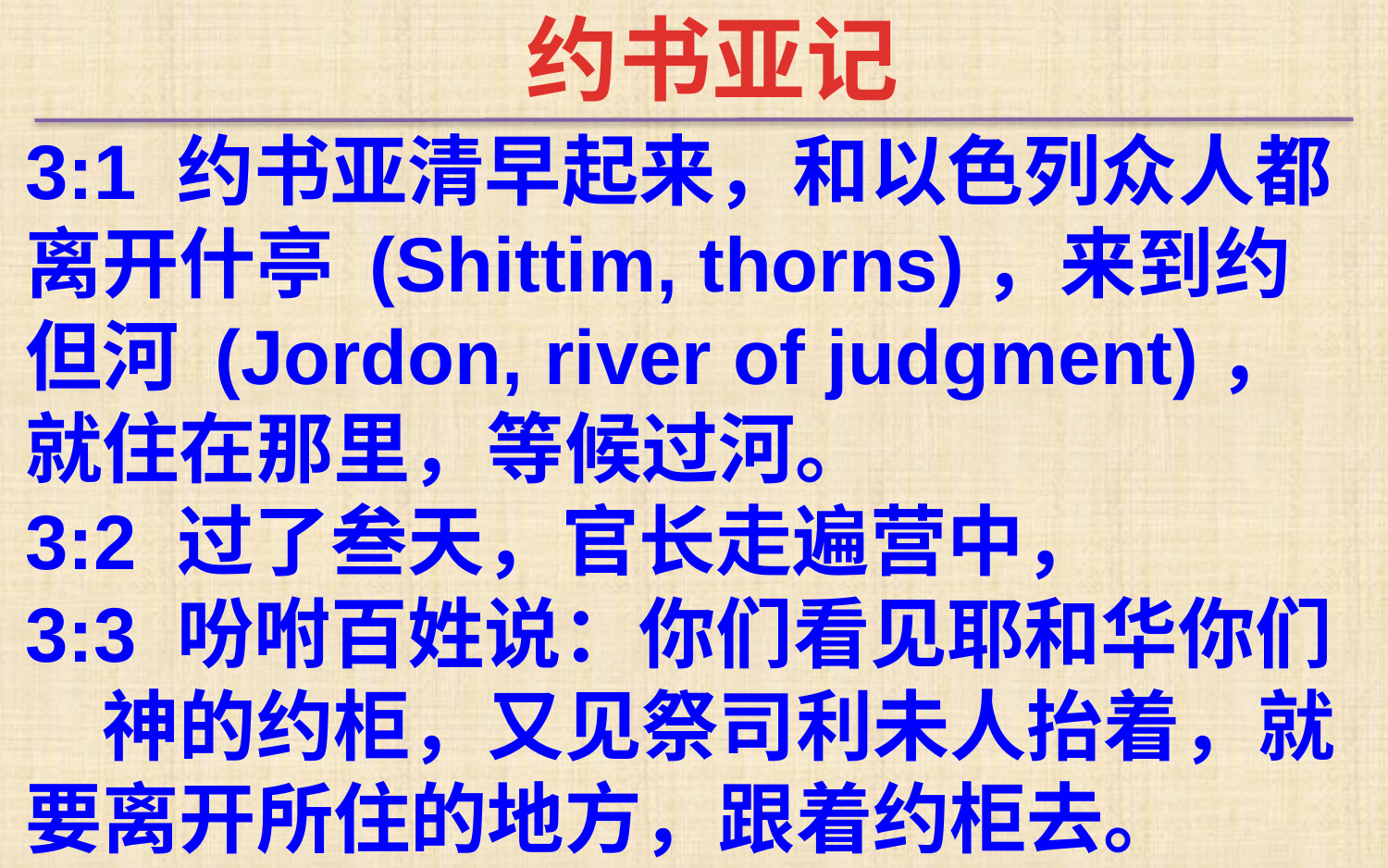

约书亚记
3:1 约书亚清早起来，和以色列众人都离开什亭 (Shittim, thorns)，来到约但河 (Jordon, river of judgment)，就住在那里，等候过河。
3:2 过了叁天，官长走遍营中，
3:3 吩咐百姓说：你们看见耶和华你们　神的约柜，又见祭司利未人抬着，就要离开所住的地方，跟着约柜去。